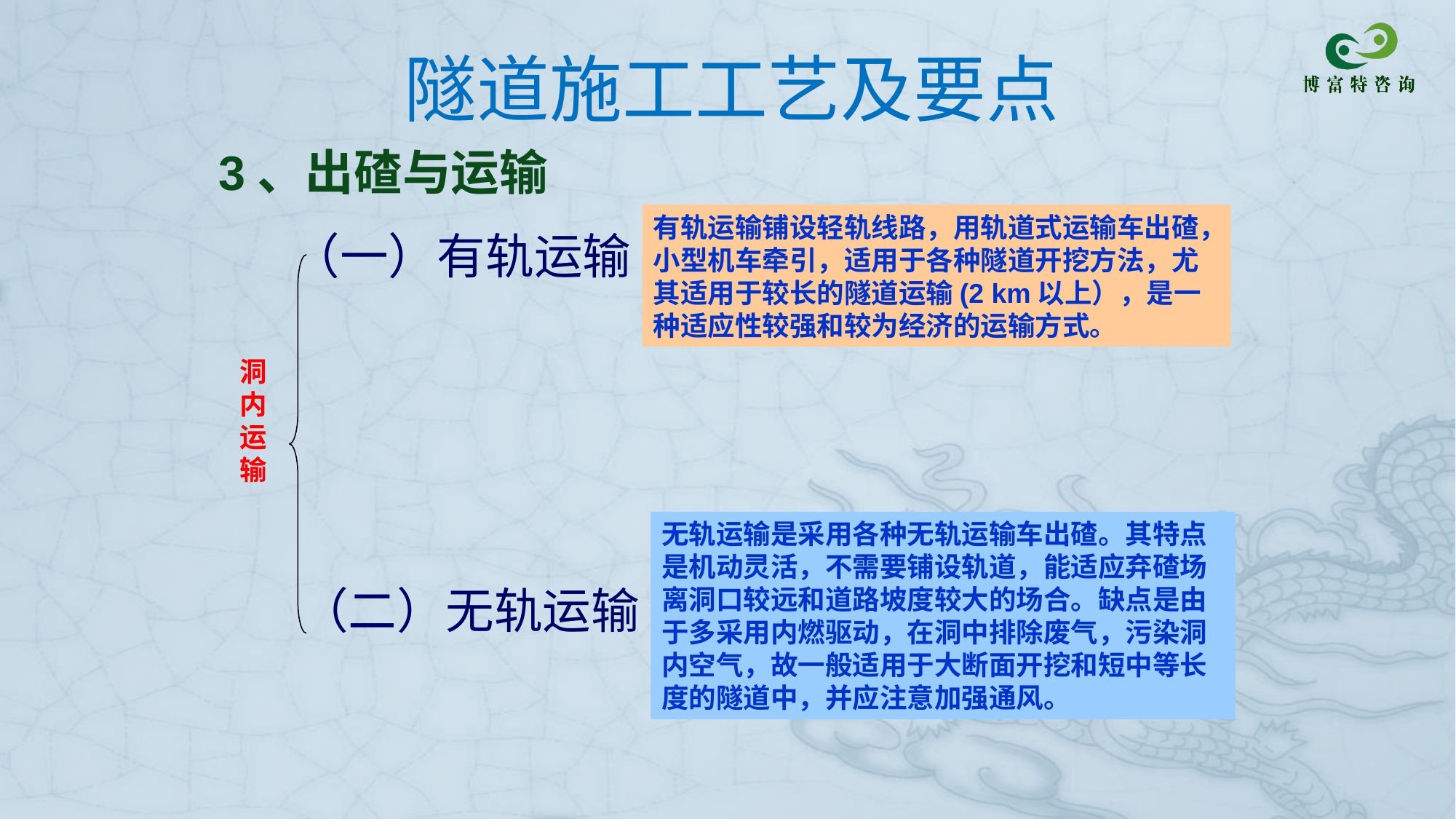

# 隧道施工工艺及要点
3、出碴与运输

有轨运输铺设轻轨线路，用轨道式运输车出碴，小型机车牵引，适用于各种隧道开挖方法，尤其适用于较长的隧道运输(2 km以上），是一种适应性较强和较为经济的运输方式。
（一）有轨运输

洞内运输

无轨运输是采用各种无轨运输车出碴。其特点是机动灵活，不需要铺设轨道，能适应弃碴场离洞口较远和道路坡度较大的场合。缺点是由于多采用内燃驱动，在洞中排除废气，污染洞内空气，故一般适用于大断面开挖和短中等长度的隧道中，并应注意加强通风。

（二）无轨运输